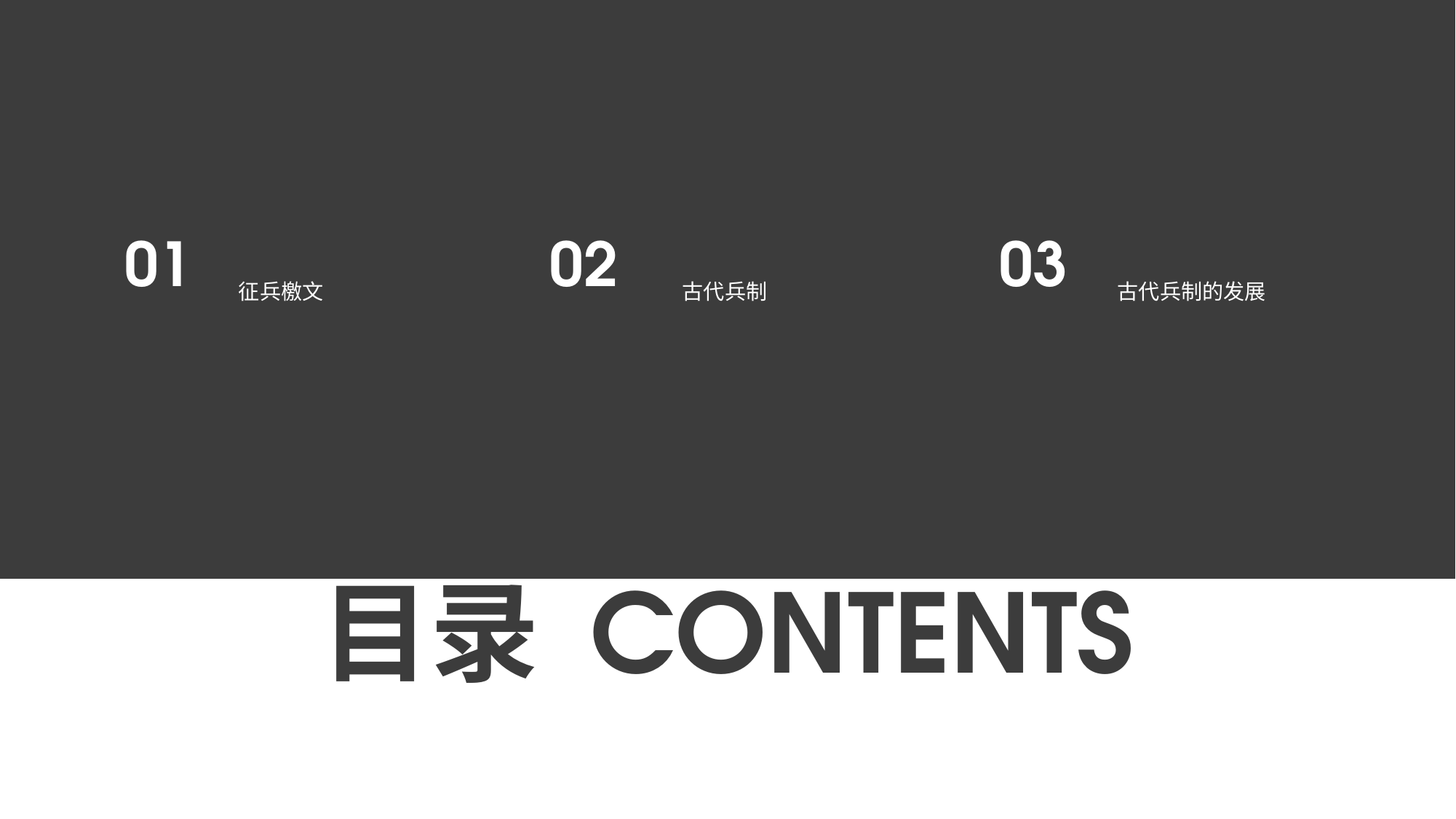

01
征兵檄文
02
03
古代兵制
古代兵制的发展
目录 CONTENTS